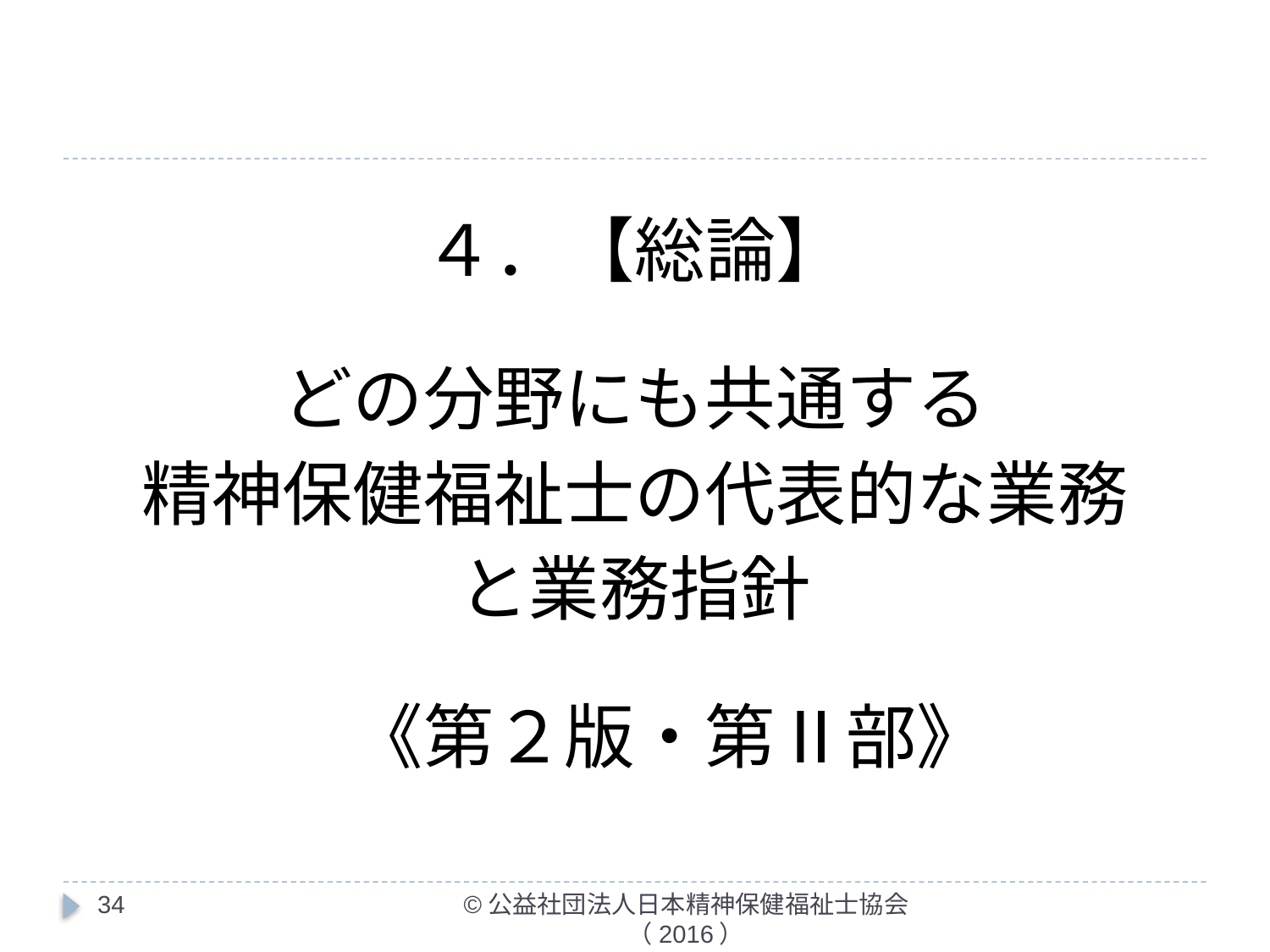

#
４．【総論】

どの分野にも共通する
精神保健福祉士の代表的な業務
と業務指針

　《第２版・第Ⅱ部》

34
©公益社団法人日本精神保健福祉士協会（2016）